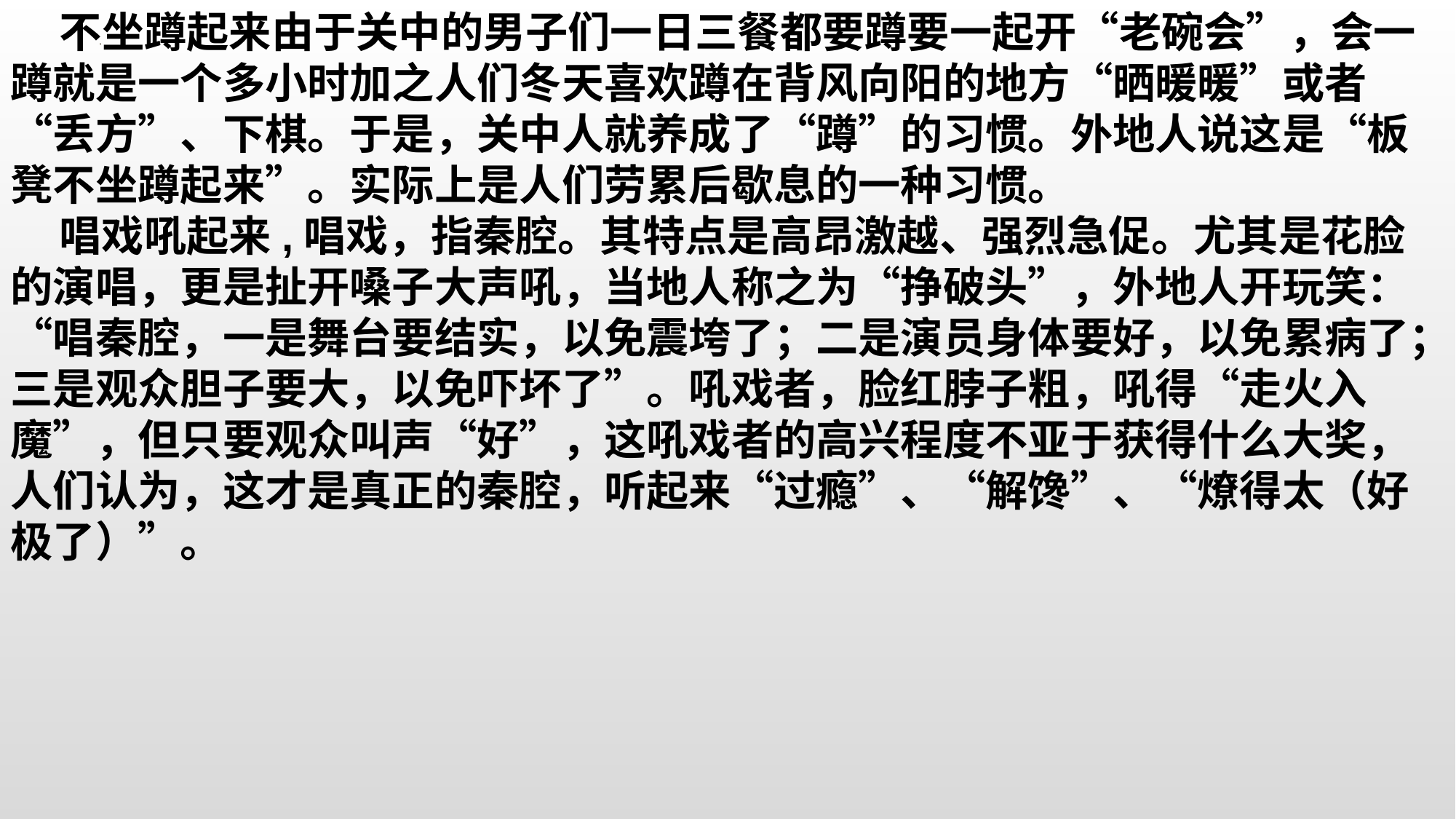

不坐蹲起来由于关中的男子们一日三餐都要蹲要一起开“老碗会”，会一蹲就是一个多小时加之人们冬天喜欢蹲在背风向阳的地方“晒暖暖”或者“丢方”、下棋。于是，关中人就养成了“蹲”的习惯。外地人说这是“板凳不坐蹲起来”。实际上是人们劳累后歇息的一种习惯。
    唱戏吼起来,唱戏，指秦腔。其特点是高昂激越、强烈急促。尤其是花脸的演唱，更是扯开嗓子大声吼，当地人称之为“挣破头”，外地人开玩笑：“唱秦腔，一是舞台要结实，以免震垮了；二是演员身体要好，以免累病了；三是观众胆子要大，以免吓坏了”。吼戏者，脸红脖子粗，吼得“走火入魔”，但只要观众叫声“好”，这吼戏者的高兴程度不亚于获得什么大奖，人们认为，这才是真正的秦腔，听起来“过瘾”、“解馋”、“燎得太（好极了）”。